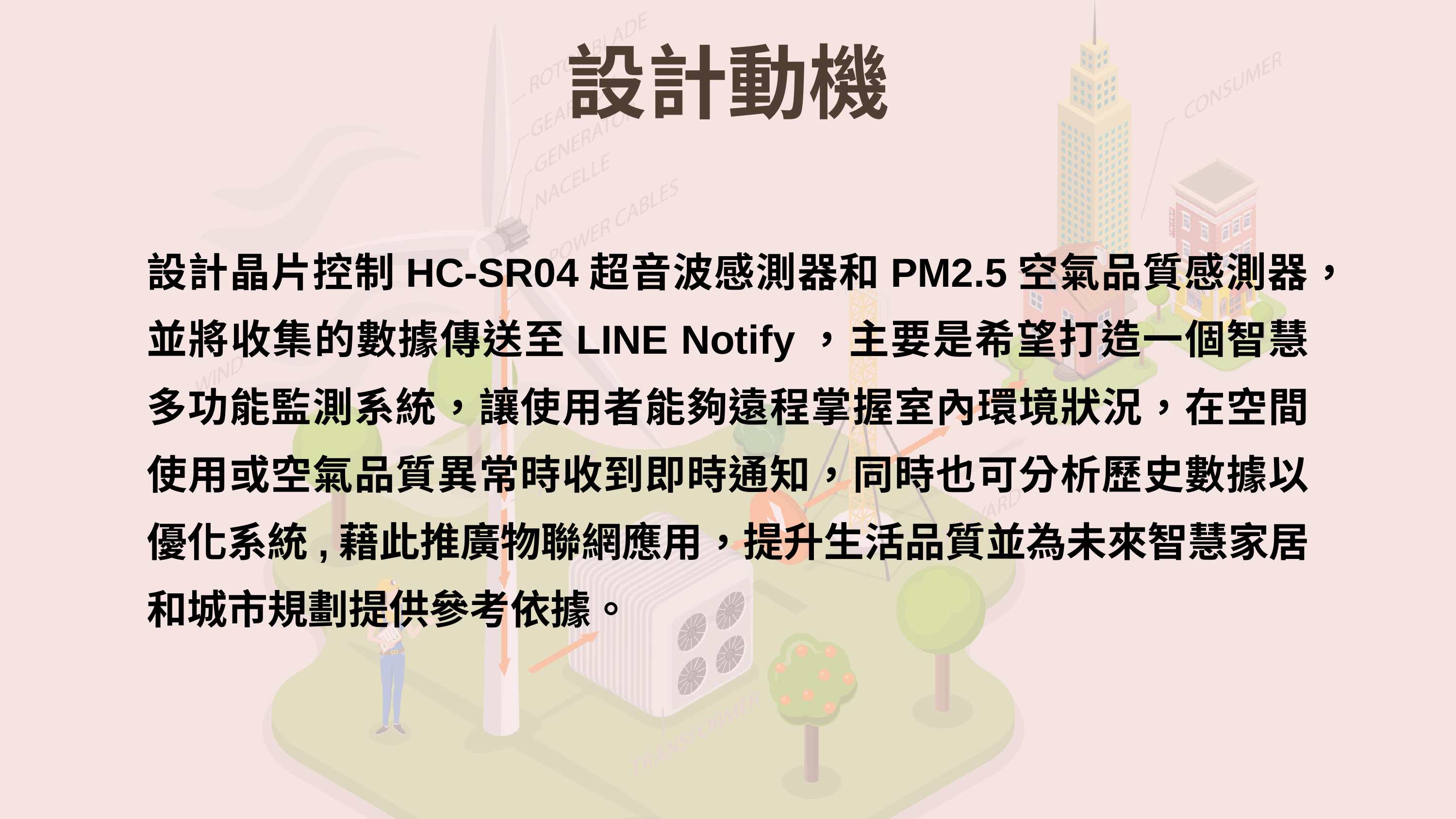

設計動機
設計晶片控制HC-SR04超音波感測器和PM2.5空氣品質感測器，並將收集的數據傳送至LINE Notify，主要是希望打造一個智慧多功能監測系統，讓使用者能夠遠程掌握室內環境狀況，在空間使用或空氣品質異常時收到即時通知，同時也可分析歷史數據以優化系統,藉此推廣物聯網應用，提升生活品質並為未來智慧家居和城市規劃提供參考依據。